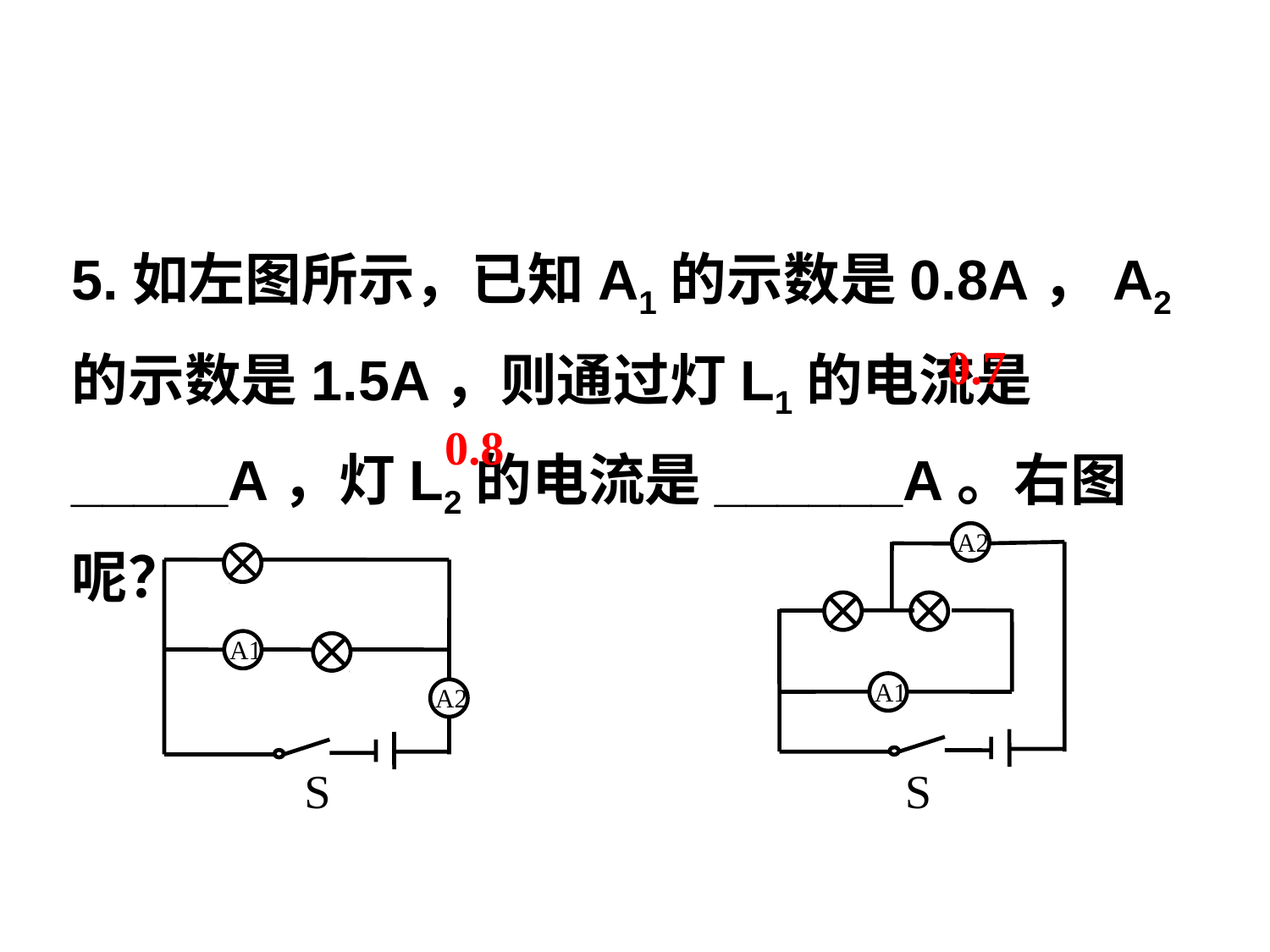

5.如左图所示，已知A1的示数是0.8A，A2的示数是1.5A，则通过灯L1的电流是_____A，灯L2的电流是______A。右图呢？
0.7
0.8
A2

L1
L2
A1

S

L1
A1

L2
A2

S